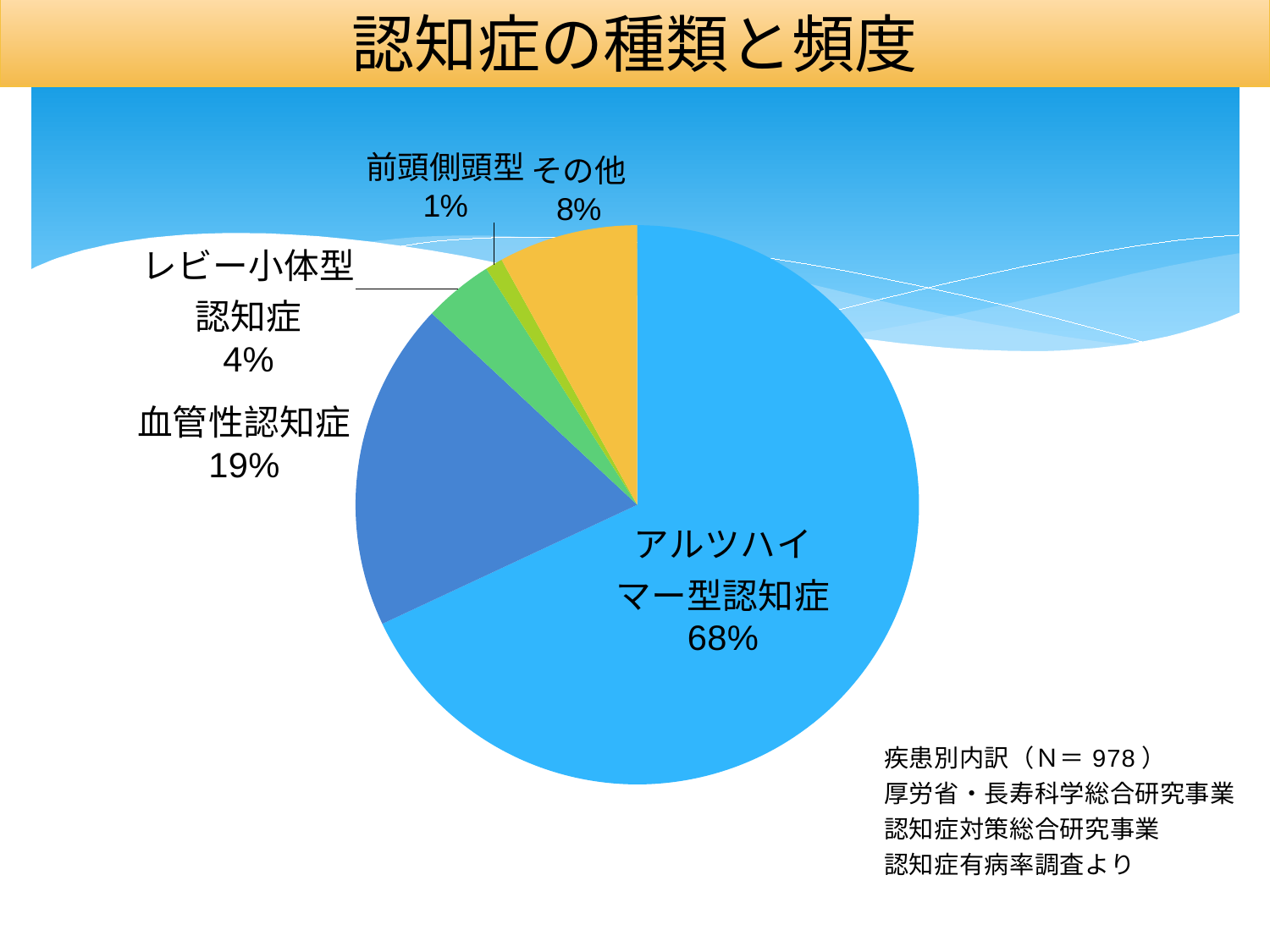

# 認知症の種類と頻度

### Chart

| Category | 売上高 |
|---|---|
| アルツハイマー型認知症 | 0.68 |
| 血管性認知症 | 0.19 |
| レビー小体型認知症 | 0.04 |
| 前頭側頭型 | 0.01 |
| その他 | 0.08 |